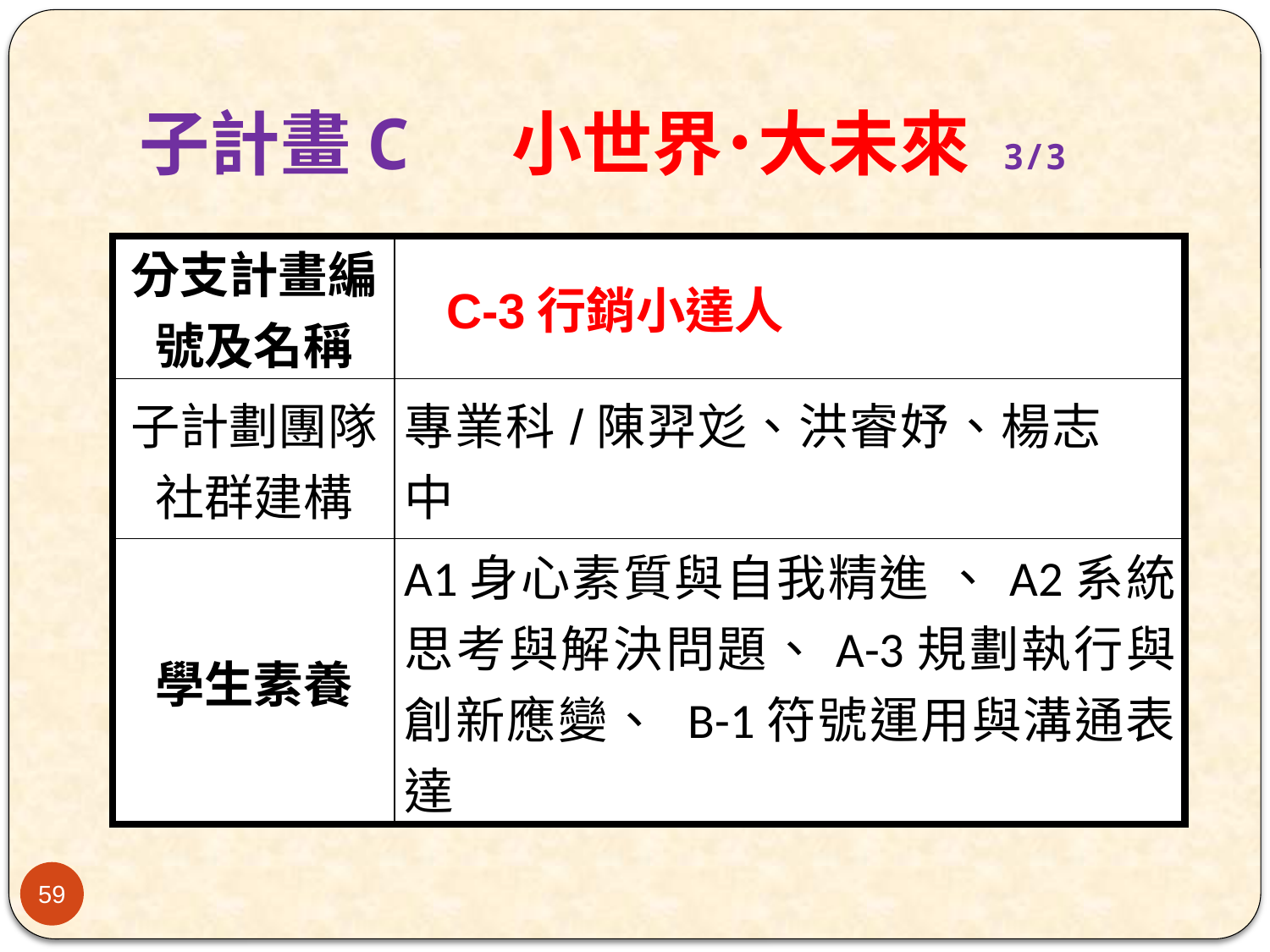

# 子計畫C  小世界˙大未來 3/3
| 分支計畫編號及名稱 | C-3行銷小達人 |
| --- | --- |
| 子計劃團隊社群建構 | 專業科/陳羿彣、洪睿妤、楊志中 |
| 學生素養 | A1身心素質與自我精進 、A2系統思考與解決問題、A-3規劃執行與創新應變、 B-1符號運用與溝通表達 |
59